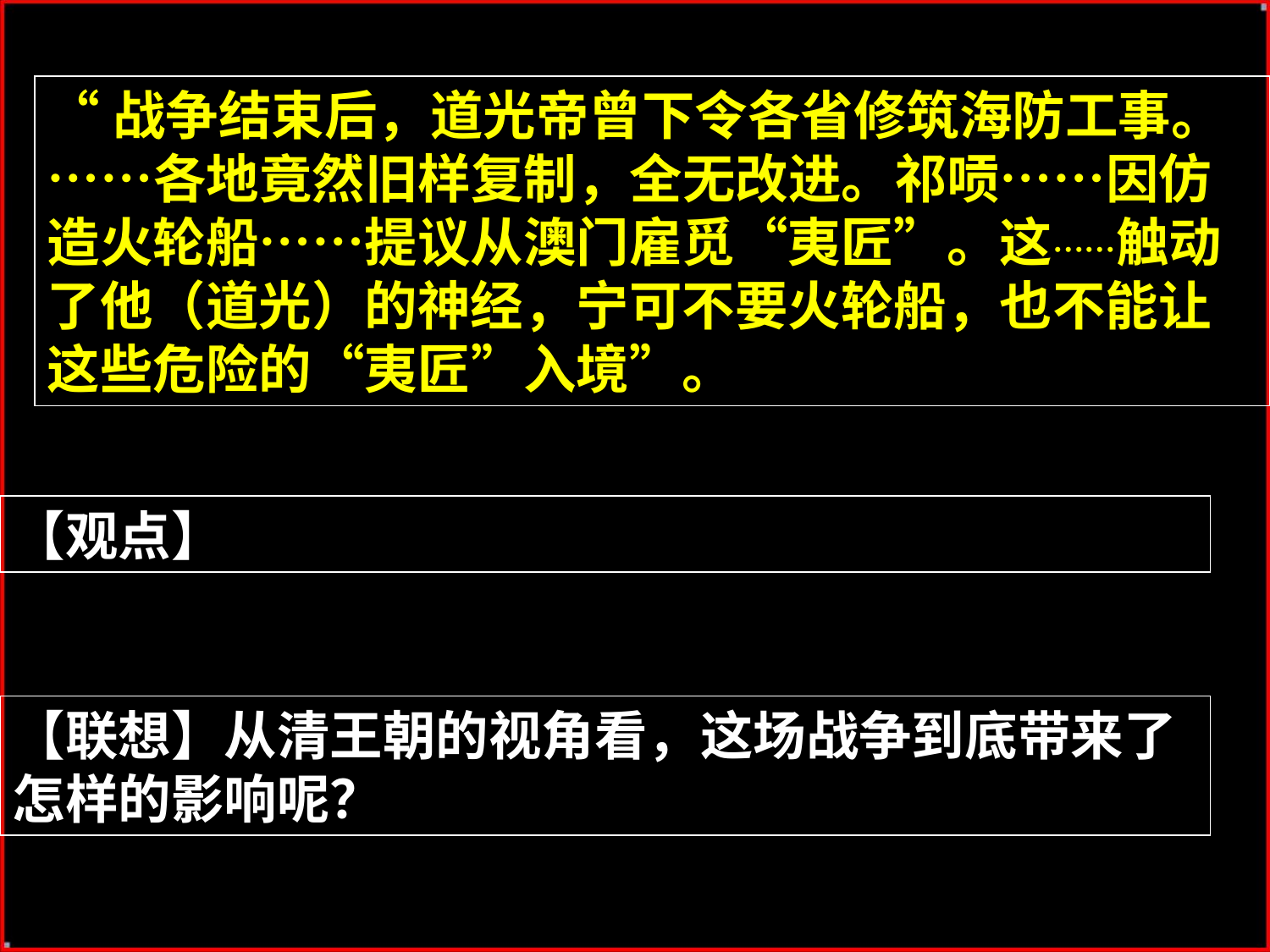

“战争结束后，道光帝曾下令各省修筑海防工事。……各地竟然旧样复制，全无改进。祁唝……因仿造火轮船……提议从澳门雇觅“夷匠”。这……触动了他（道光）的神经，宁可不要火轮船，也不能让这些危险的“夷匠”入境”。
【观点】
【联想】从清王朝的视角看，这场战争到底带来了怎样的影响呢？